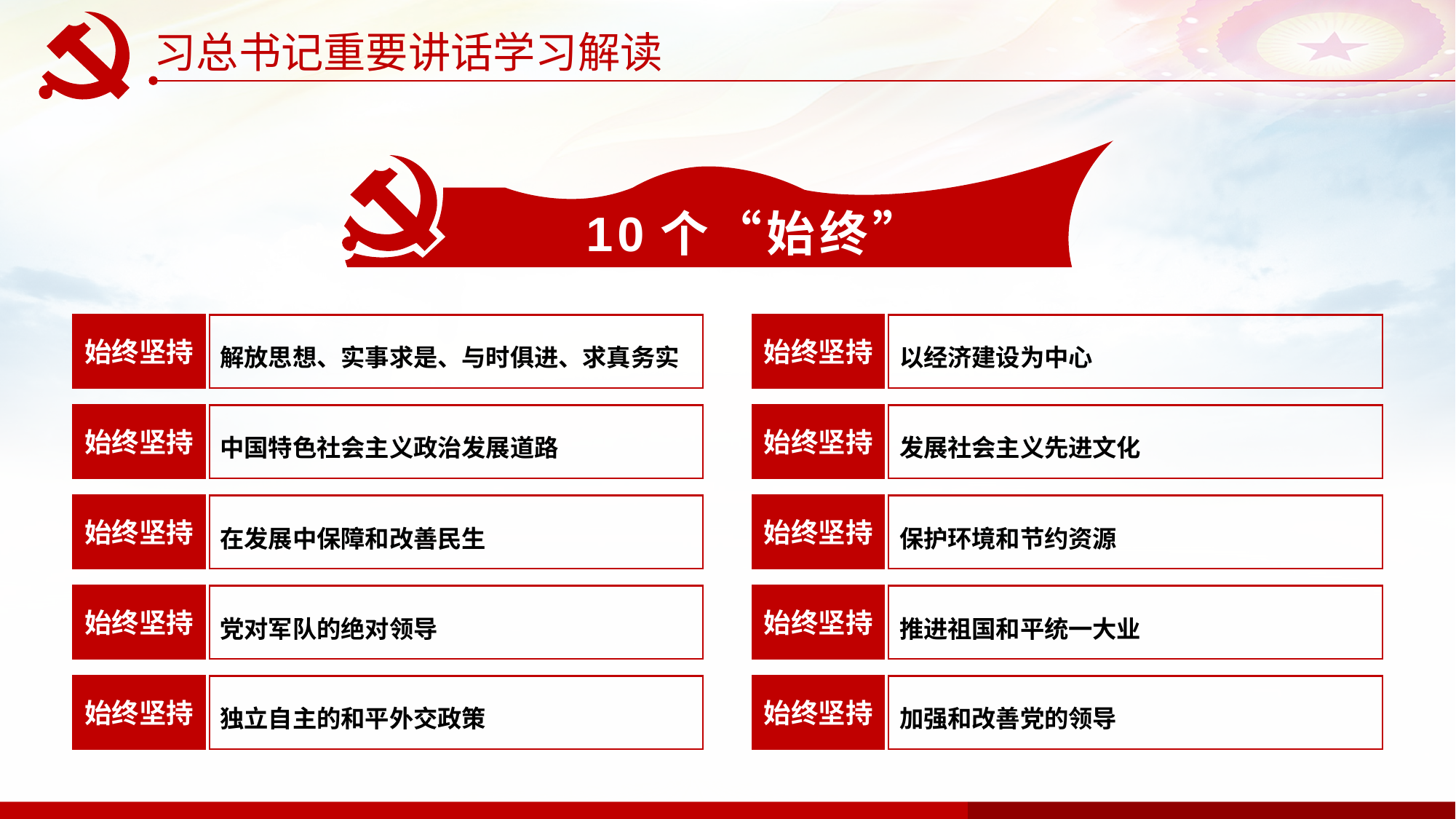

习总书记重要讲话学习解读

10个“始终”

始终坚持

解放思想、实事求是、与时俱进、求真务实

始终坚持

以经济建设为中心

始终坚持

中国特色社会主义政治发展道路

始终坚持

发展社会主义先进文化

始终坚持

在发展中保障和改善民生

始终坚持

保护环境和节约资源

始终坚持

党对军队的绝对领导

始终坚持

推进祖国和平统一大业

始终坚持

独立自主的和平外交政策

始终坚持

加强和改善党的领导